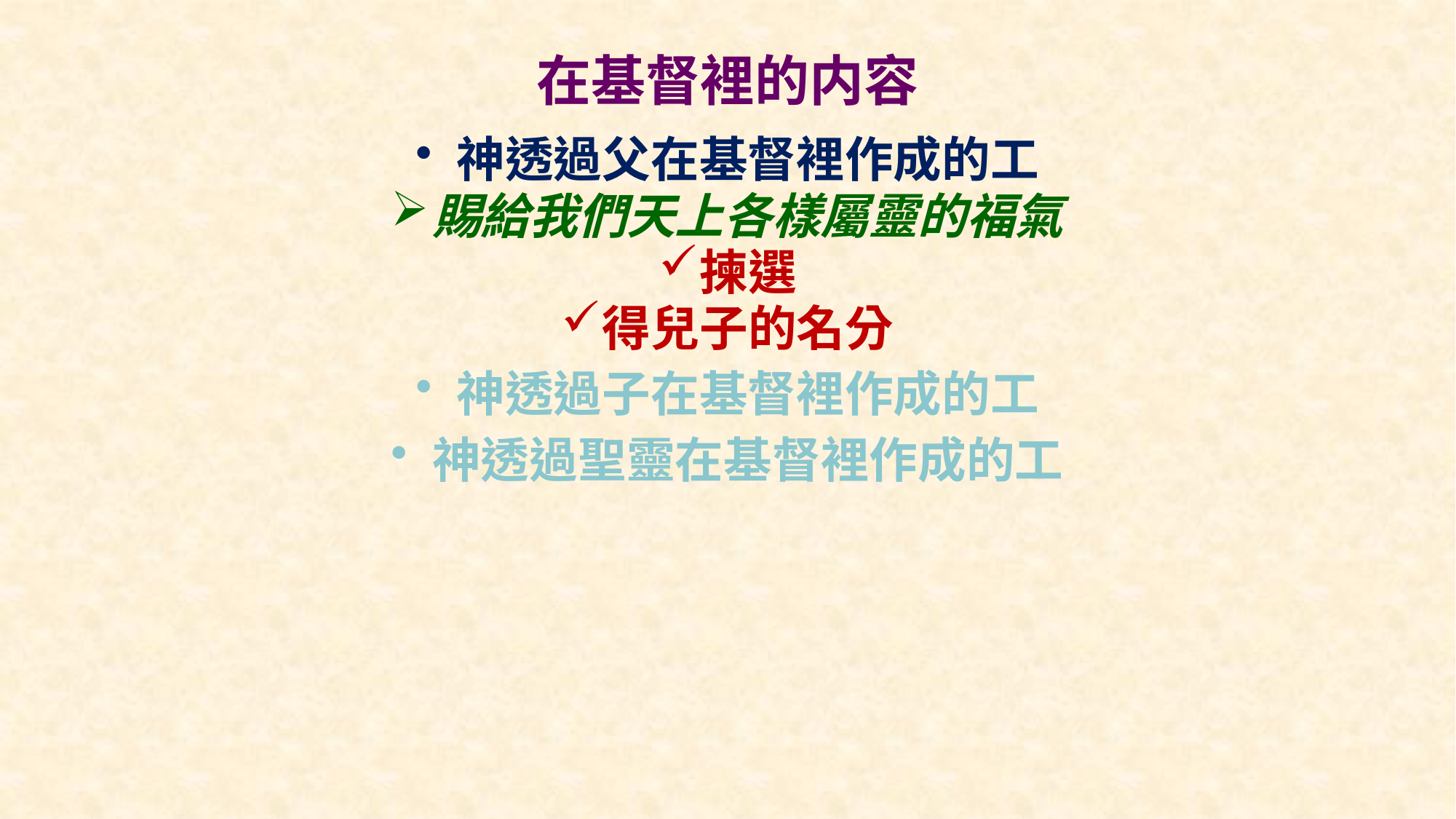

# 在基督裡的内容
神透過父在基督裡作成的工
賜給我們天上各樣屬靈的福氣
揀選
得兒子的名分
神透過子在基督裡作成的工
神透過聖靈在基督裡作成的工